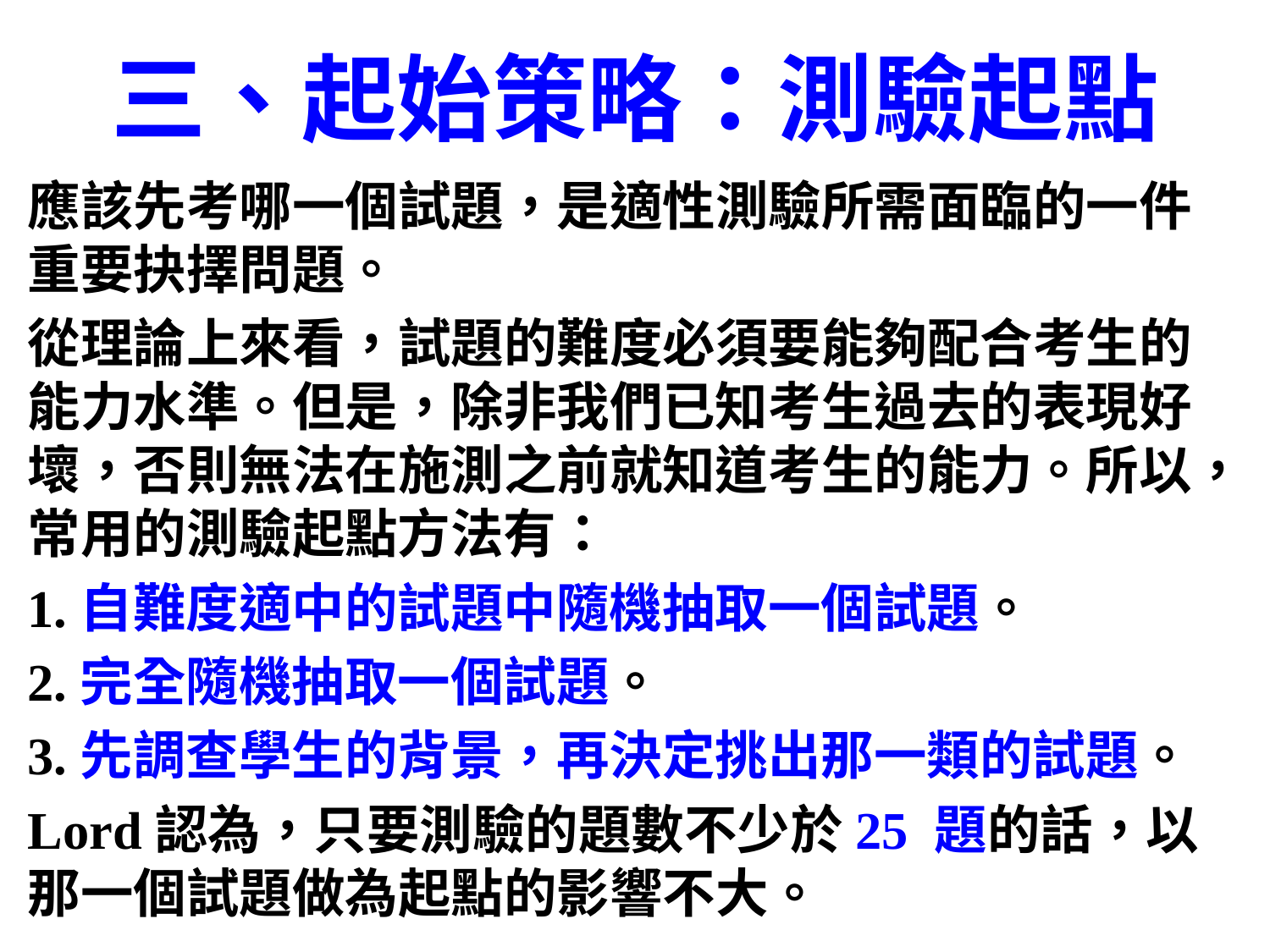

# 三、起始策略：測驗起點
應該先考哪一個試題，是適性測驗所需面臨的一件重要抉擇問題。
從理論上來看，試題的難度必須要能夠配合考生的能力水準。但是，除非我們已知考生過去的表現好壞，否則無法在施測之前就知道考生的能力。所以，常用的測驗起點方法有：
1.自難度適中的試題中隨機抽取一個試題。
2.完全隨機抽取一個試題。
3.先調查學生的背景，再決定挑出那一類的試題。
Lord認為，只要測驗的題數不少於25 題的話，以那一個試題做為起點的影響不大。